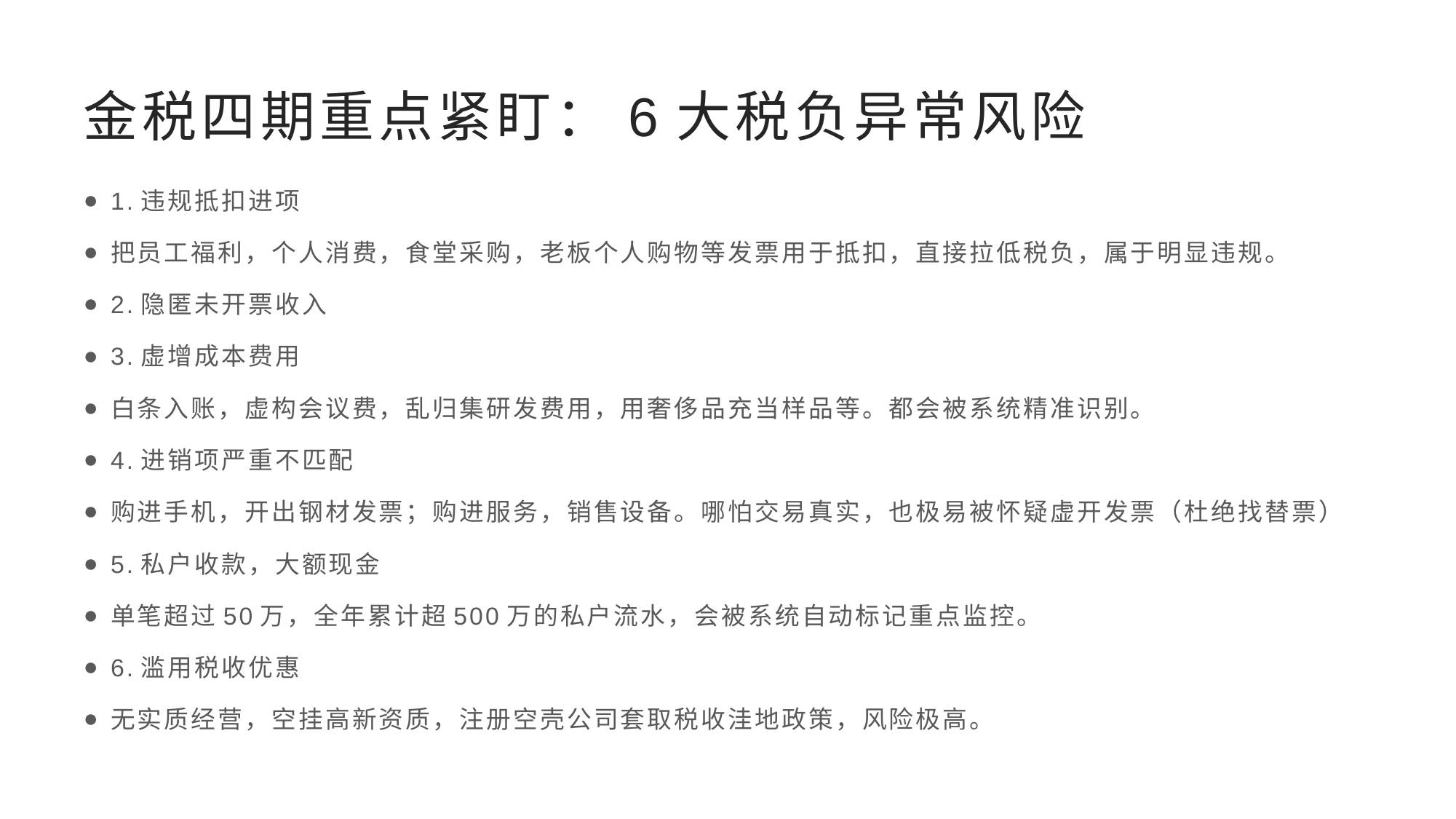

# 金税四期重点紧盯：6大税负异常风险
1.违规抵扣进项
把员工福利，个人消费，食堂采购，老板个人购物等发票用于抵扣，直接拉低税负，属于明显违规。
2.隐匿未开票收入
3.虚增成本费用
白条入账，虚构会议费，乱归集研发费用，用奢侈品充当样品等。都会被系统精准识别。
4.进销项严重不匹配
购进手机，开出钢材发票；购进服务，销售设备。哪怕交易真实，也极易被怀疑虚开发票（杜绝找替票）
5.私户收款，大额现金
单笔超过50万，全年累计超500万的私户流水，会被系统自动标记重点监控。
6.滥用税收优惠
无实质经营，空挂高新资质，注册空壳公司套取税收洼地政策，风险极高。